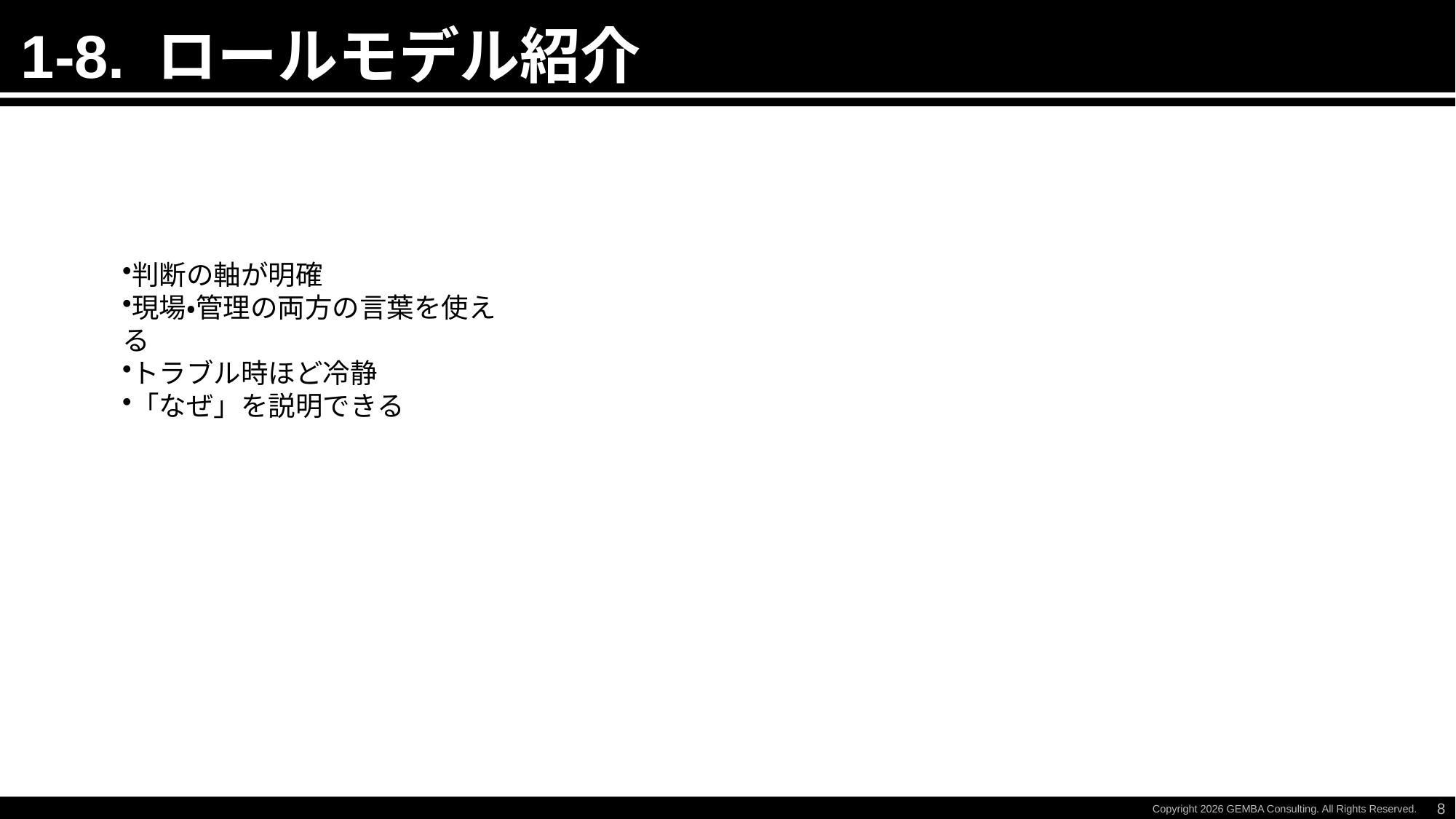

1-8. ロールモデル紹介
判断の軸が明確
現場・管理の両方の言葉を使える
トラブル時ほど冷静
「なぜ」を説明できる
8